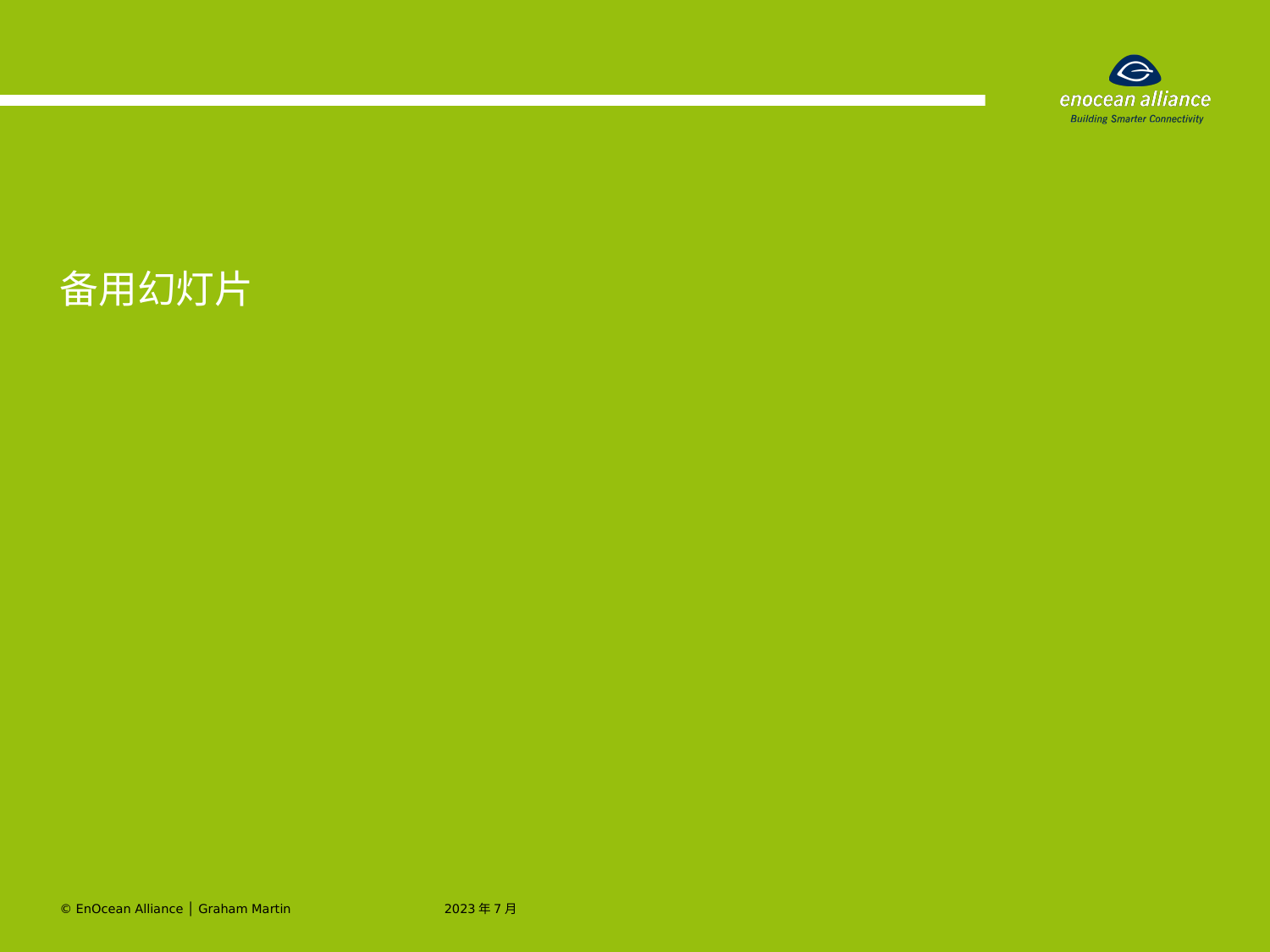

备用幻灯片
© EnOcean Alliance │ Graham Martin
2023年7月
16